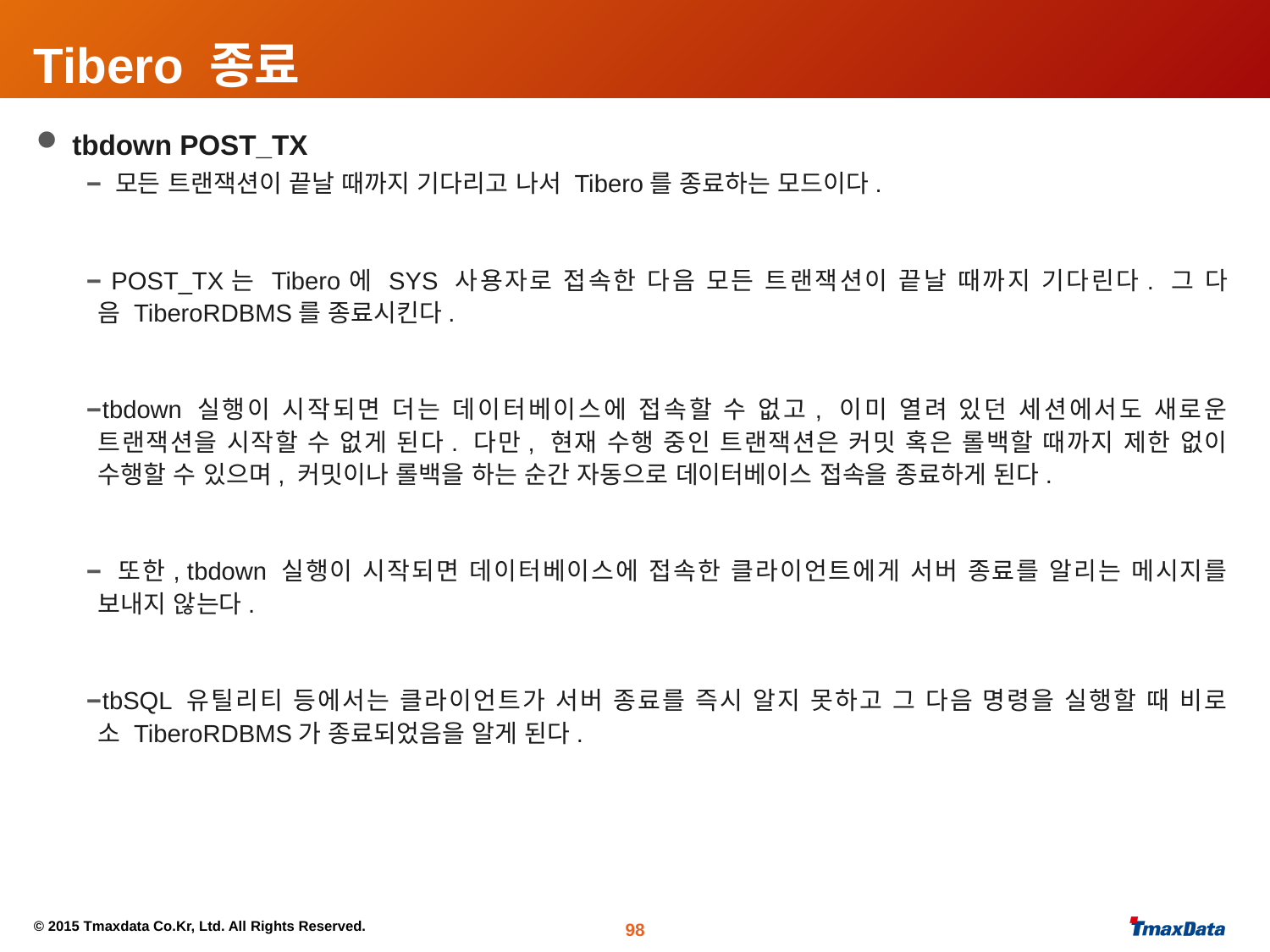

# Tibero 종료
 tbdown POST_TX
 모든 트랜잭션이 끝날 때까지 기다리고 나서 Tibero를 종료하는 모드이다.

 POST_TX는 Tibero에 SYS 사용자로 접속한 다음 모든 트랜잭션이 끝날 때까지 기다린다. 그 다음 TiberoRDBMS를 종료시킨다.

tbdown 실행이 시작되면 더는 데이터베이스에 접속할 수 없고, 이미 열려 있던 세션에서도 새로운 트랜잭션을 시작할 수 없게 된다. 다만, 현재 수행 중인 트랜잭션은 커밋 혹은 롤백할 때까지 제한 없이 수행할 수 있으며, 커밋이나 롤백을 하는 순간 자동으로 데이터베이스 접속을 종료하게 된다.

 또한, tbdown 실행이 시작되면 데이터베이스에 접속한 클라이언트에게 서버 종료를 알리는 메시지를 보내지 않는다.

tbSQL 유틸리티 등에서는 클라이언트가 서버 종료를 즉시 알지 못하고 그 다음 명령을 실행할 때 비로소 TiberoRDBMS가 종료되었음을 알게 된다.